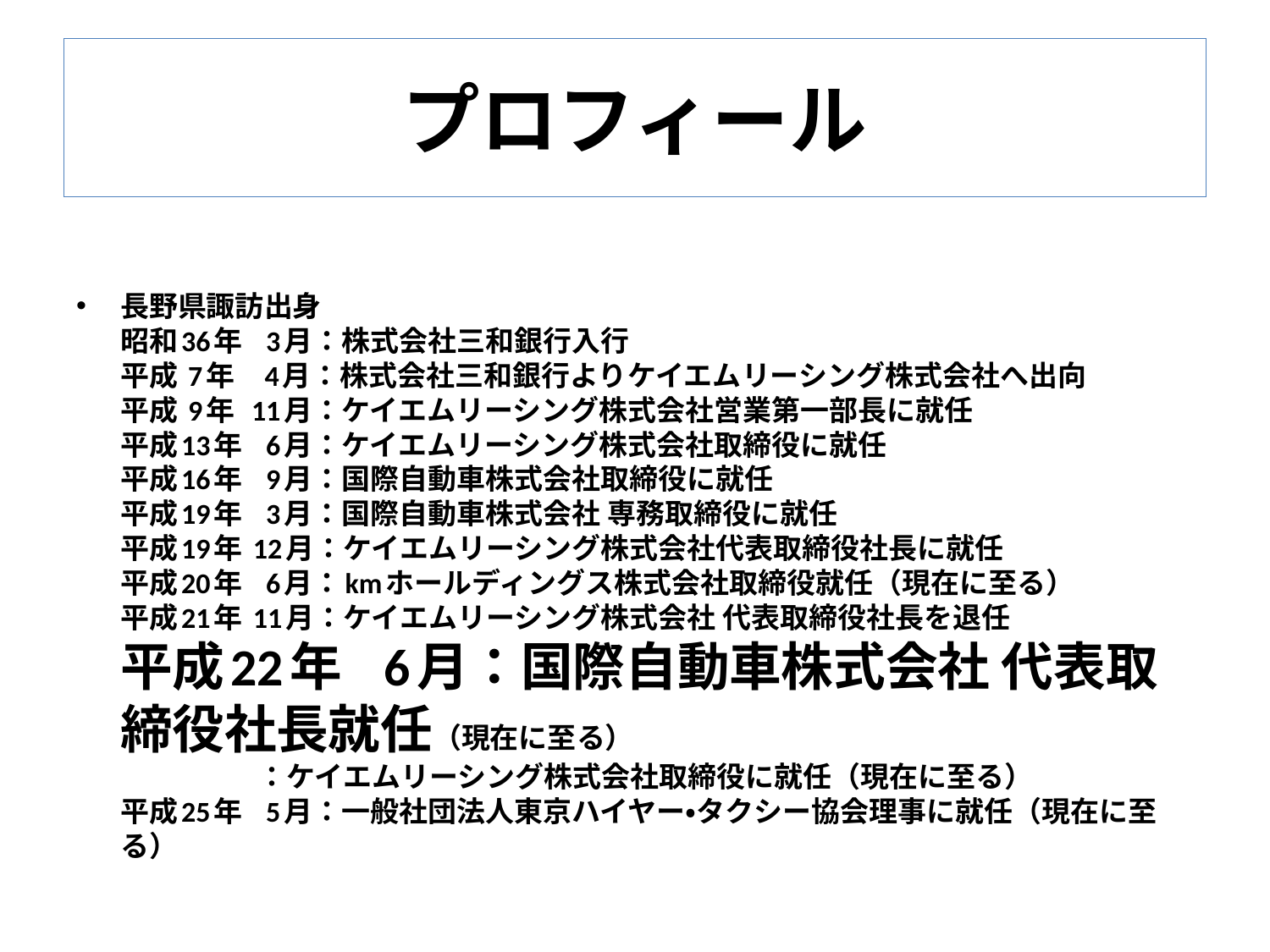

# プロフィール
長野県諏訪出身
昭和36年   3月：株式会社三和銀行入行
平成 7年    4月：株式会社三和銀行よりケイエムリーシング株式会社へ出向
平成 9年  11月：ケイエムリーシング株式会社営業第一部長に就任
平成13年   6月：ケイエムリーシング株式会社取締役に就任
平成16年   9月：国際自動車株式会社取締役に就任
平成19年   3月：国際自動車株式会社 専務取締役に就任
平成19年 12月：ケイエムリーシング株式会社代表取締役社長に就任
平成20年   6月：kmホールディングス株式会社取締役就任（現在に至る）
平成21年 11月：ケイエムリーシング株式会社 代表取締役社長を退任
平成22年   6月：国際自動車株式会社 代表取締役社長就任（現在に至る）
                     ：ケイエムリーシング株式会社取締役に就任（現在に至る）
平成25年   5月：一般社団法人東京ハイヤー・タクシー協会理事に就任（現在に至る）